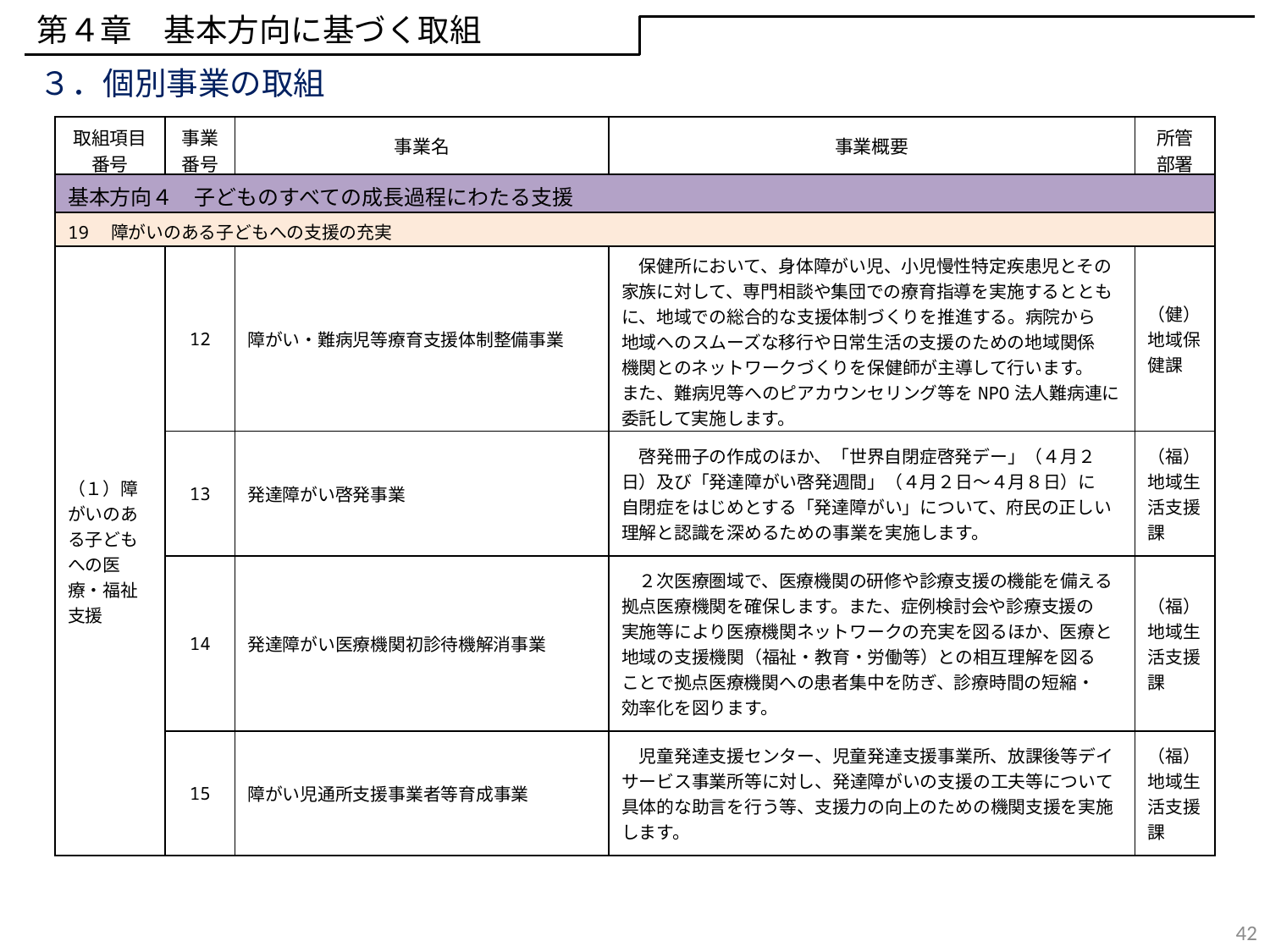

第４章　基本方向に基づく取組
３．個別事業の取組
| 取組項目 番号 | 事業 番号 | 事業名 | 事業概要 | 所管 部署 |
| --- | --- | --- | --- | --- |
| 基本方向４　子どものすべての成長過程にわたる支援 |  |  |  |  |
| 19　障がいのある子どもへの支援の充実 |  |  |  |  |
| （１）障がいのある子どもへの医療・福祉支援 | 12 | 障がい・難病児等療育支援体制整備事業 | 保健所において、身体障がい児、小児慢性特定疾患児とその家族に対して、専門相談や集団での療育指導を実施するとともに、地域での総合的な支援体制づくりを推進する。病院から 地域へのスムーズな移行や日常生活の支援のための地域関係 機関とのネットワークづくりを保健師が主導して行います。 また、難病児等へのピアカウンセリング等をNPO法人難病連に委託して実施します。 | （健）地域保健課 |
|  | 13 | 発達障がい啓発事業 | 啓発冊子の作成のほか、「世界自閉症啓発デー」（４月２日）及び「発達障がい啓発週間」（４月２日～４月８日）に 自閉症をはじめとする「発達障がい」について、府民の正しい理解と認識を深めるための事業を実施します。 | （福）地域生活支援課 |
|  | 14 | 発達障がい医療機関初診待機解消事業 | ２次医療圏域で、医療機関の研修や診療支援の機能を備える拠点医療機関を確保します。また、症例検討会や診療支援の 実施等により医療機関ネットワークの充実を図るほか、医療と地域の支援機関（福祉・教育・労働等）との相互理解を図る ことで拠点医療機関への患者集中を防ぎ、診療時間の短縮・ 効率化を図ります。 | （福）地域生活支援課 |
|  | 15 | 障がい児通所支援事業者等育成事業 | 児童発達支援センター、児童発達支援事業所、放課後等デイサービス事業所等に対し、発達障がいの支援の工夫等について具体的な助言を行う等、支援力の向上のための機関支援を実施します。 | （福）地域生活支援課 |
42